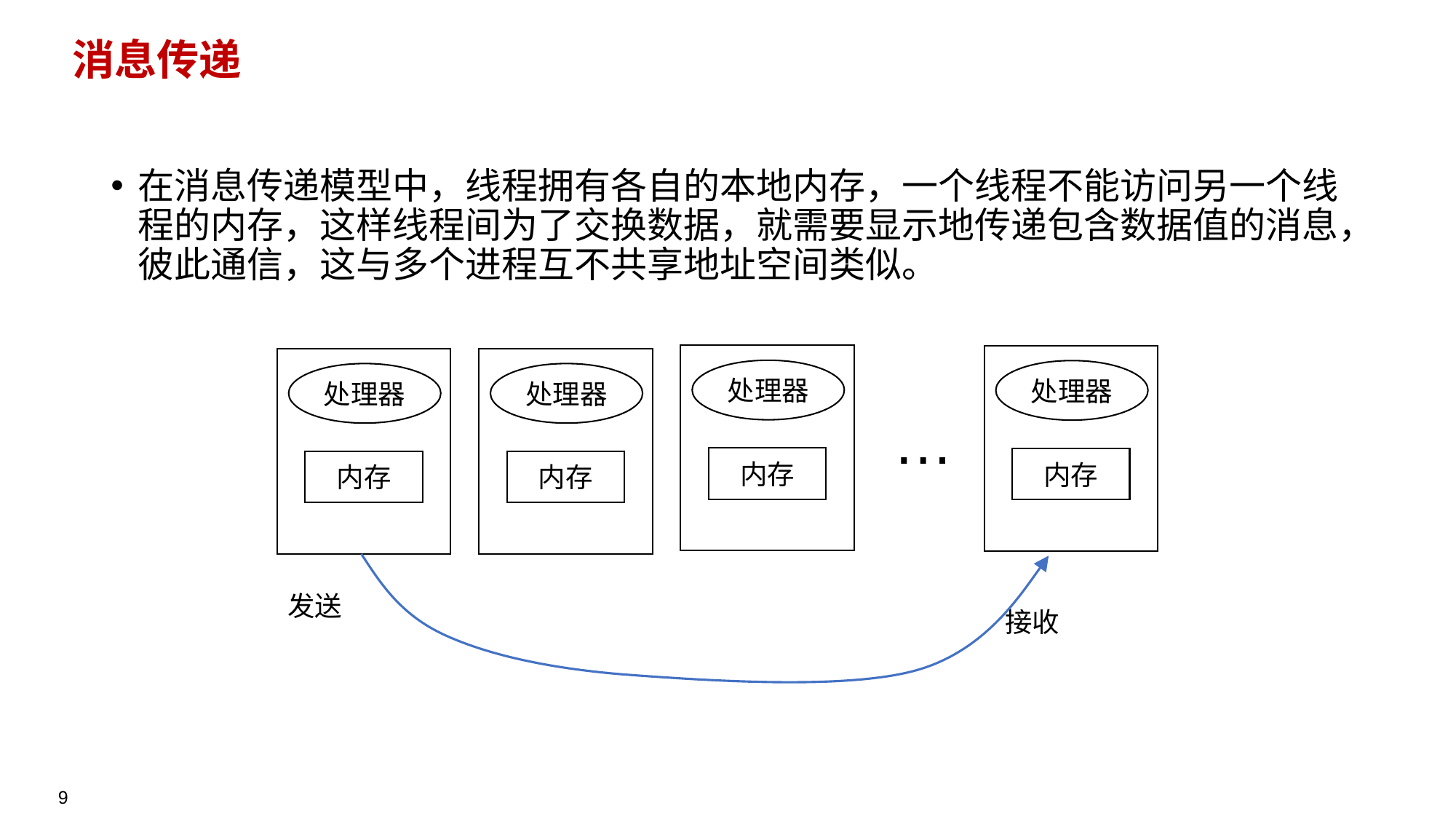

# 消息传递
在消息传递模型中，线程拥有各自的本地内存，一个线程不能访问另一个线程的内存，这样线程间为了交换数据，就需要显示地传递包含数据值的消息，彼此通信，这与多个进程互不共享地址空间类似。

处理器
处理器
处理器
处理器
…
内存
内存
内存
内存

发送
接收